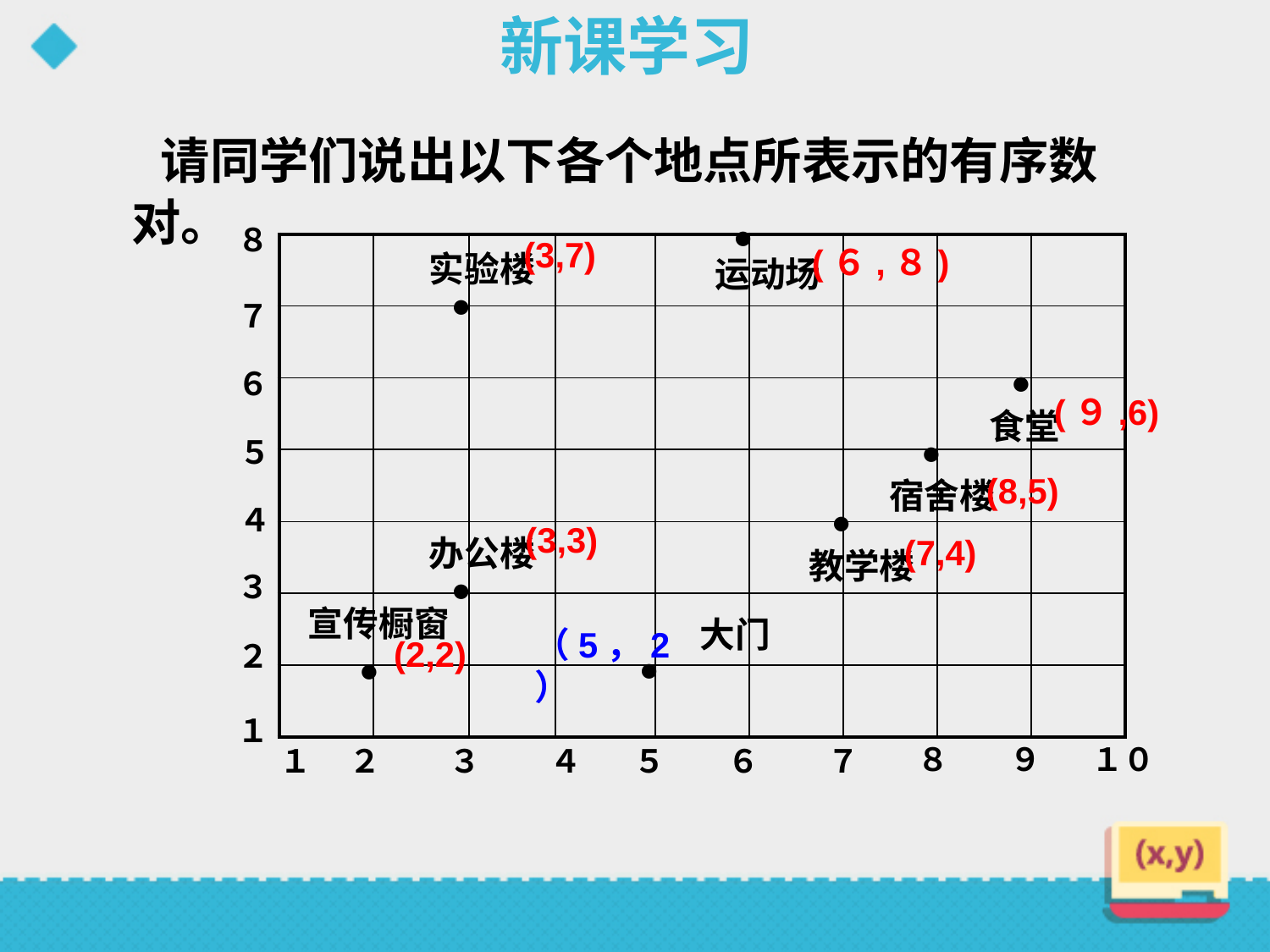

新课学习
 请同学们说出以下各个地点所表示的有序数对。
●
８
７
６
５
４
３
２
１
(3,7)
|  |  |  |  |  |  |  |  |  |
| --- | --- | --- | --- | --- | --- | --- | --- | --- |
|  |  |  |  |  |  |  |  |  |
|  |  |  |  |  |  |  |  |  |
|  |  |  |  |  |  |  |  |  |
|  |  |  |  |  |  |  |  |  |
|  |  |  |  |  |  |  |  |  |
|  |  |  |  |  |  |  |  |  |
(６,８)
实验楼
运动场
●
●
(９,6)
食堂
●
(8,5)
宿舍楼
●
(3,3)
(7,4)
办公楼
教学楼
●
宣传橱窗
大门
（5，2）
(2,2)
●
●
８
９
１０
１
２
３
４
５
６
７